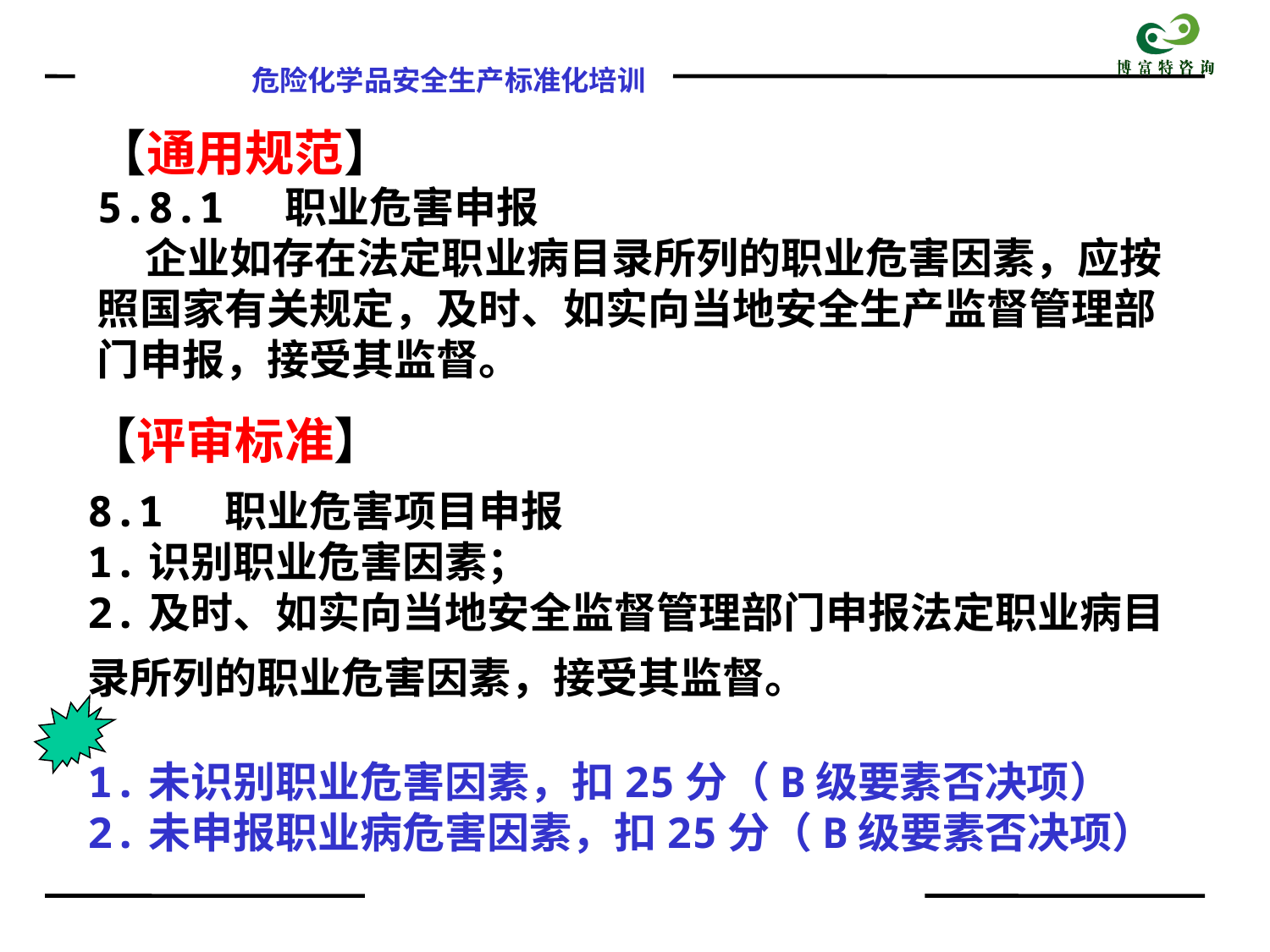

【通用规范】
5.8.1  职业危害申报
    企业如存在法定职业病目录所列的职业危害因素，应按照国家有关规定，及时、如实向当地安全生产监督管理部门申报，接受其监督。
【评审标准】
8.1  职业危害项目申报
1.识别职业危害因素；
2.及时、如实向当地安全监督管理部门申报法定职业病目录所列的职业危害因素，接受其监督。

1.未识别职业危害因素，扣25分（B级要素否决项）
2.未申报职业病危害因素，扣25分（B级要素否决项）